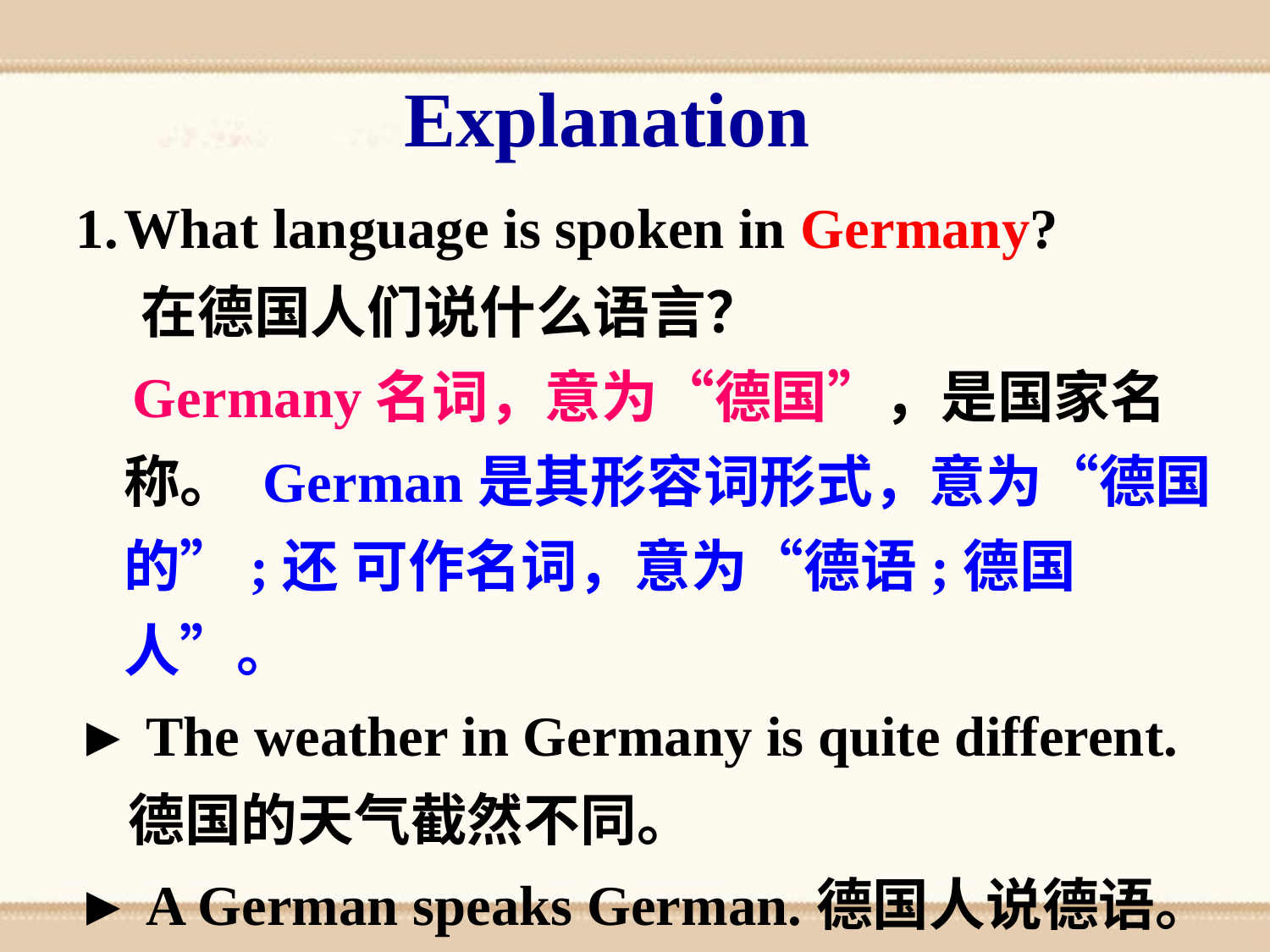

Explanation
What language is spoken in Germany?
    在德国人们说什么语言？
    Germany名词，意为“德国”，是国家名称。 German是其形容词形式，意为“德国的”;还 可作名词，意为“德语;德国人”。
► The weather in Germany is quite different.
   德国的天气截然不同。
► A German speaks German.德国人说德语。